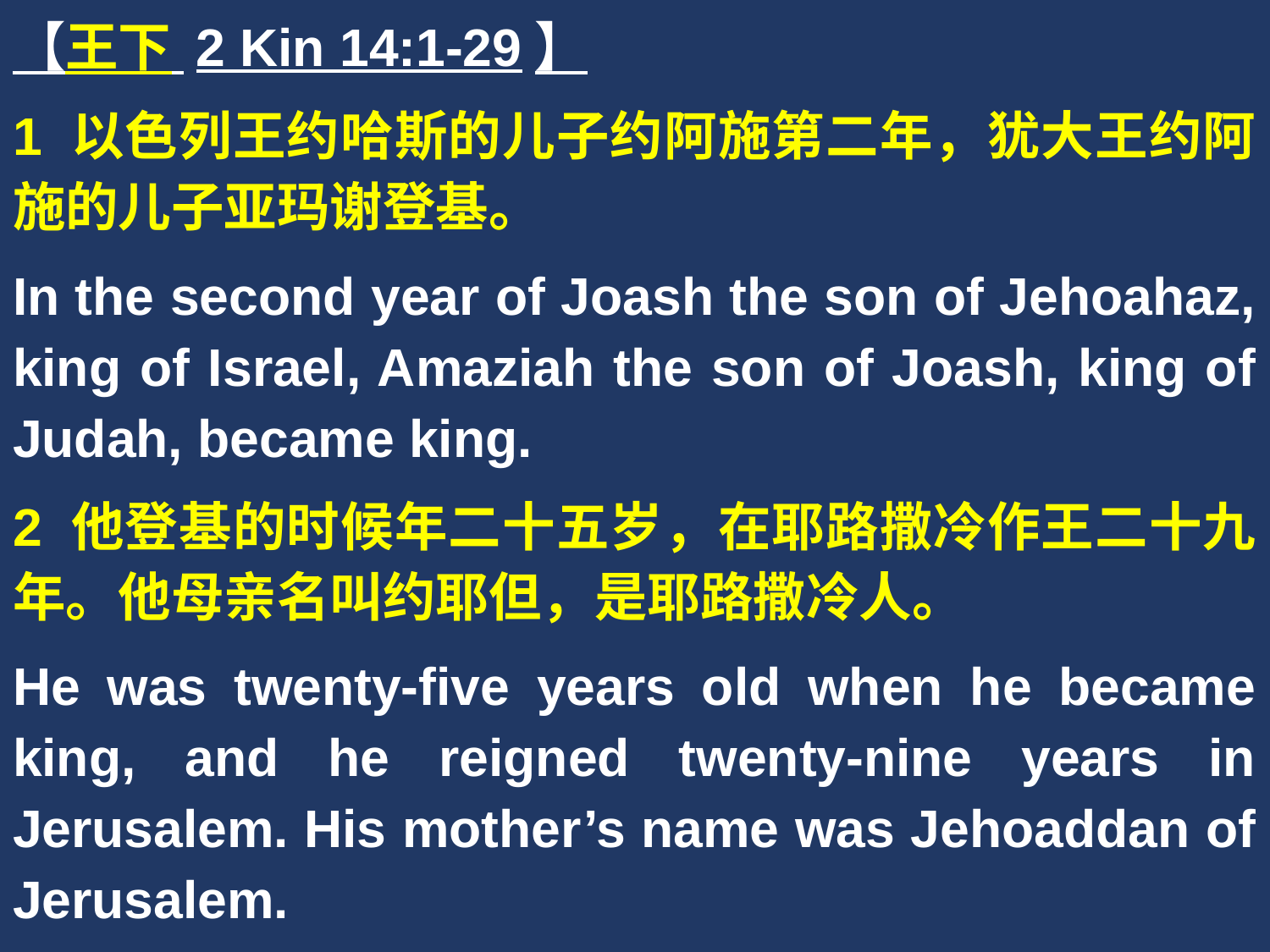

【王下 2 Kin 14:1-29】
1 以色列王约哈斯的儿子约阿施第二年，犹大王约阿施的儿子亚玛谢登基。
In the second year of Joash the son of Jehoahaz, king of Israel, Amaziah the son of Joash, king of Judah, became king.
2 他登基的时候年二十五岁，在耶路撒冷作王二十九年。他母亲名叫约耶但，是耶路撒冷人。
He was twenty-five years old when he became king, and he reigned twenty-nine years in Jerusalem. His mother’s name was Jehoaddan of Jerusalem.